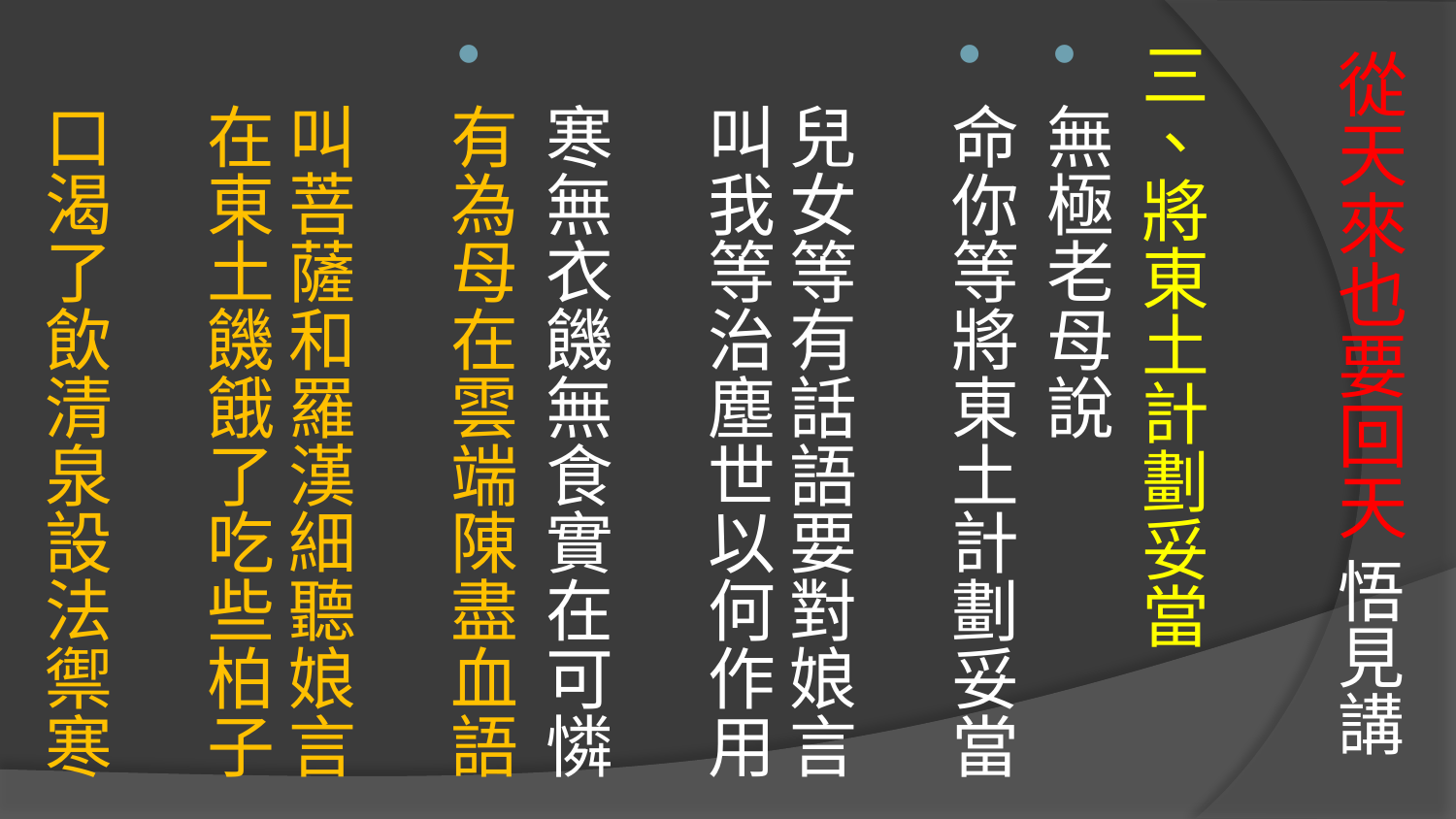

# 從天來也要回天 悟見講
三、將東土計劃妥當
無極老母說
命你等將東土計劃妥當　
兒女等有話語要對娘言
叫我等治塵世以何作用　
寒無衣饑無食實在可憐
有為母在雲端陳盡血語　
叫菩薩和羅漢細聽娘言
在東土饑餓了吃些柏子　
口渴了飲清泉設法禦寒